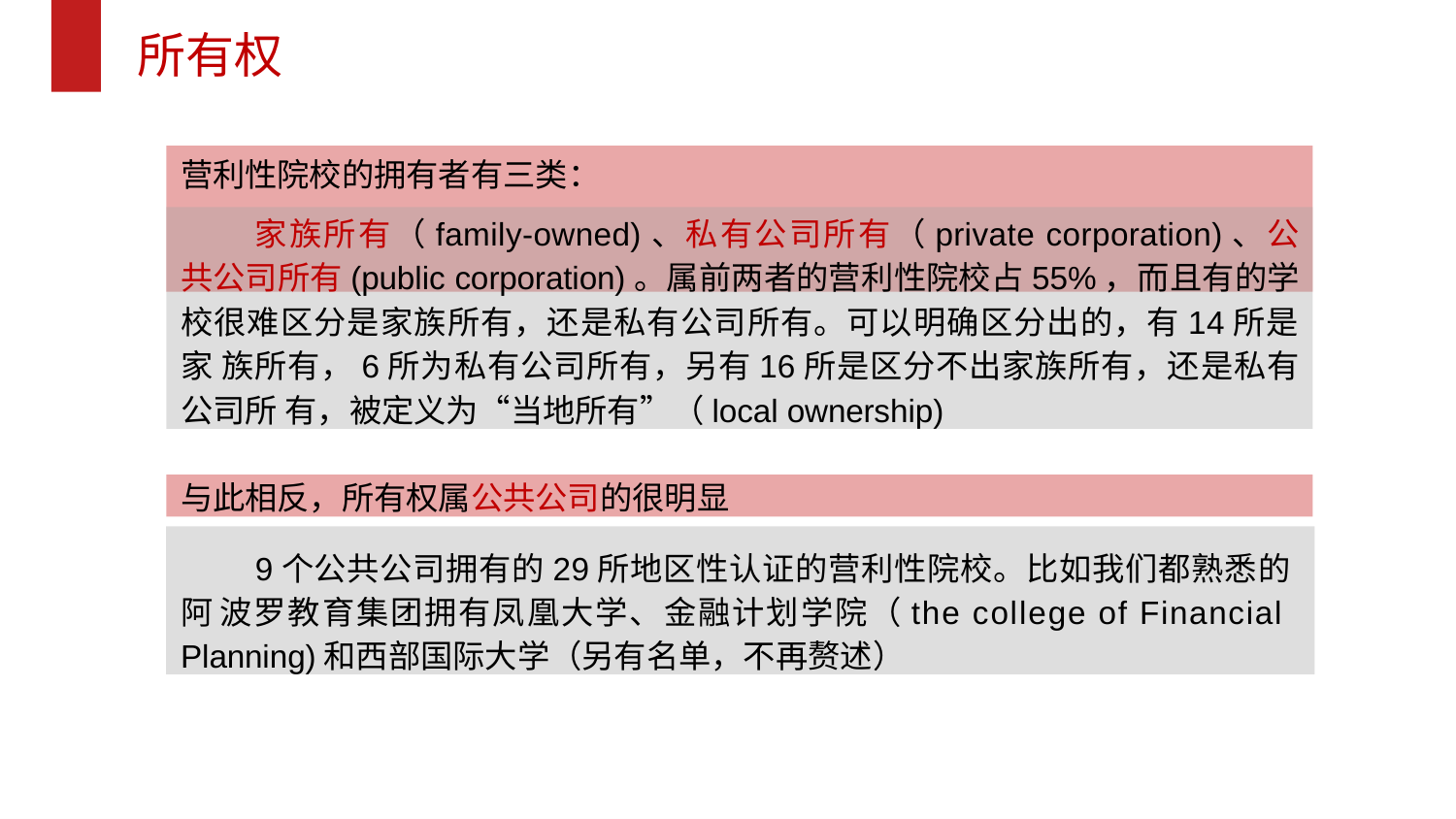

所有权
# 营利性院校的拥有者有三类：
家族所有（family-owned)、私有公司所有（private corporation)、公 共公司所有(public corporation)。属前两者的营利性院校占55%，而且有的学 校很难区分是家族所有，还是私有公司所有。可以明确区分出的，有14所是家 族所有，6所为私有公司所有，另有16所是区分不出家族所有，还是私有公司所 有，被定义为“当地所有”（local ownership)
与此相反，所有权属公共公司的很明显
9个公共公司拥有的29所地区性认证的营利性院校。比如我们都熟悉的阿 波罗教育集团拥有凤凰大学、金融计划学院（the college of Financial  Planning)和西部国际大学（另有名单，不再赘述）